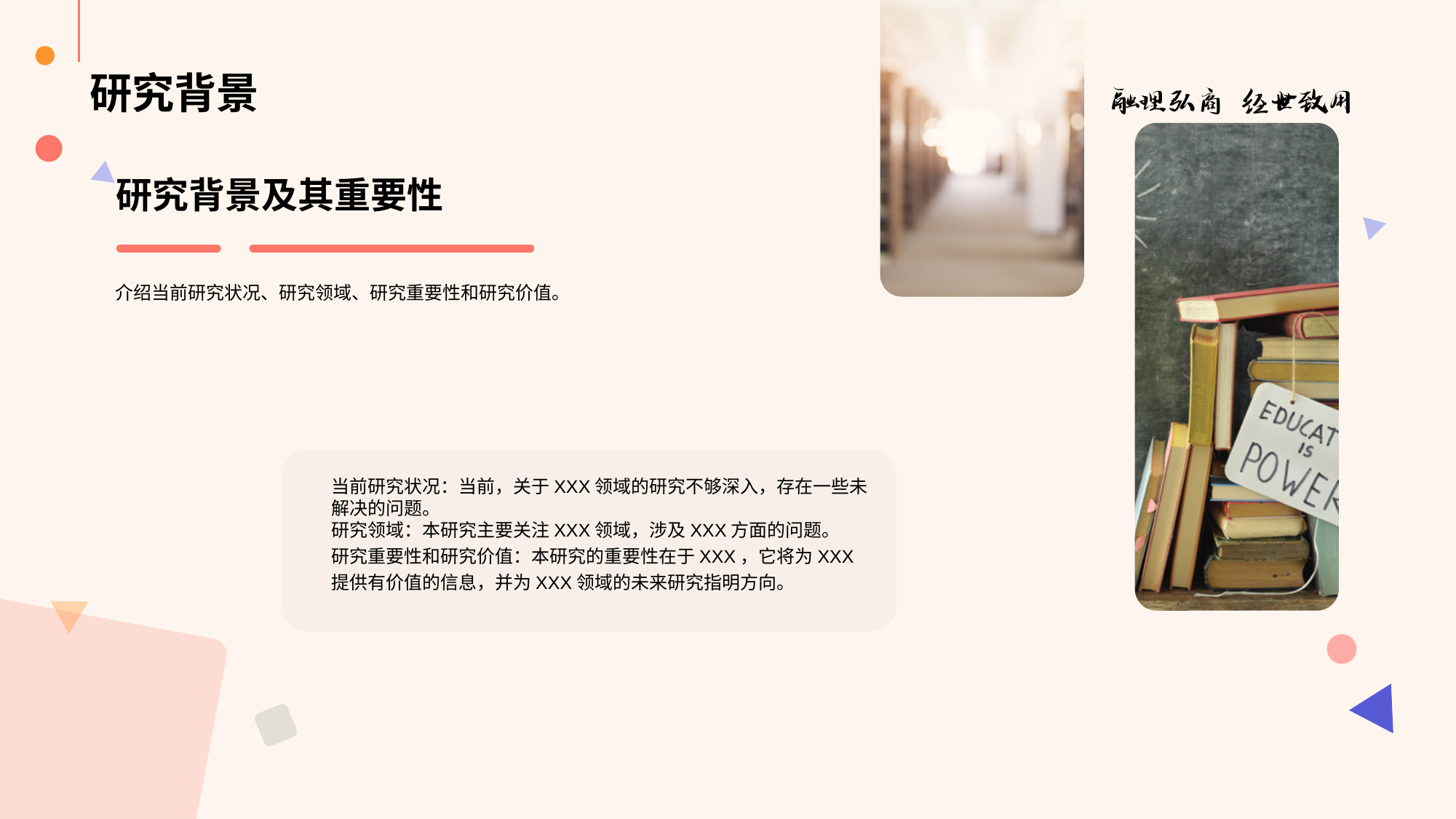

研究背景及其重要性
介绍当前研究状况、研究领域、研究重要性和研究价值。

当前研究状况：当前，关于XXX领域的研究不够深入，存在一些未解决的问题。
研究领域：本研究主要关注XXX领域，涉及XXX方面的问题。
研究重要性和研究价值：本研究的重要性在于XXX，它将为XXX提供有价值的信息，并为XXX领域的未来研究指明方向。

# 研究背景